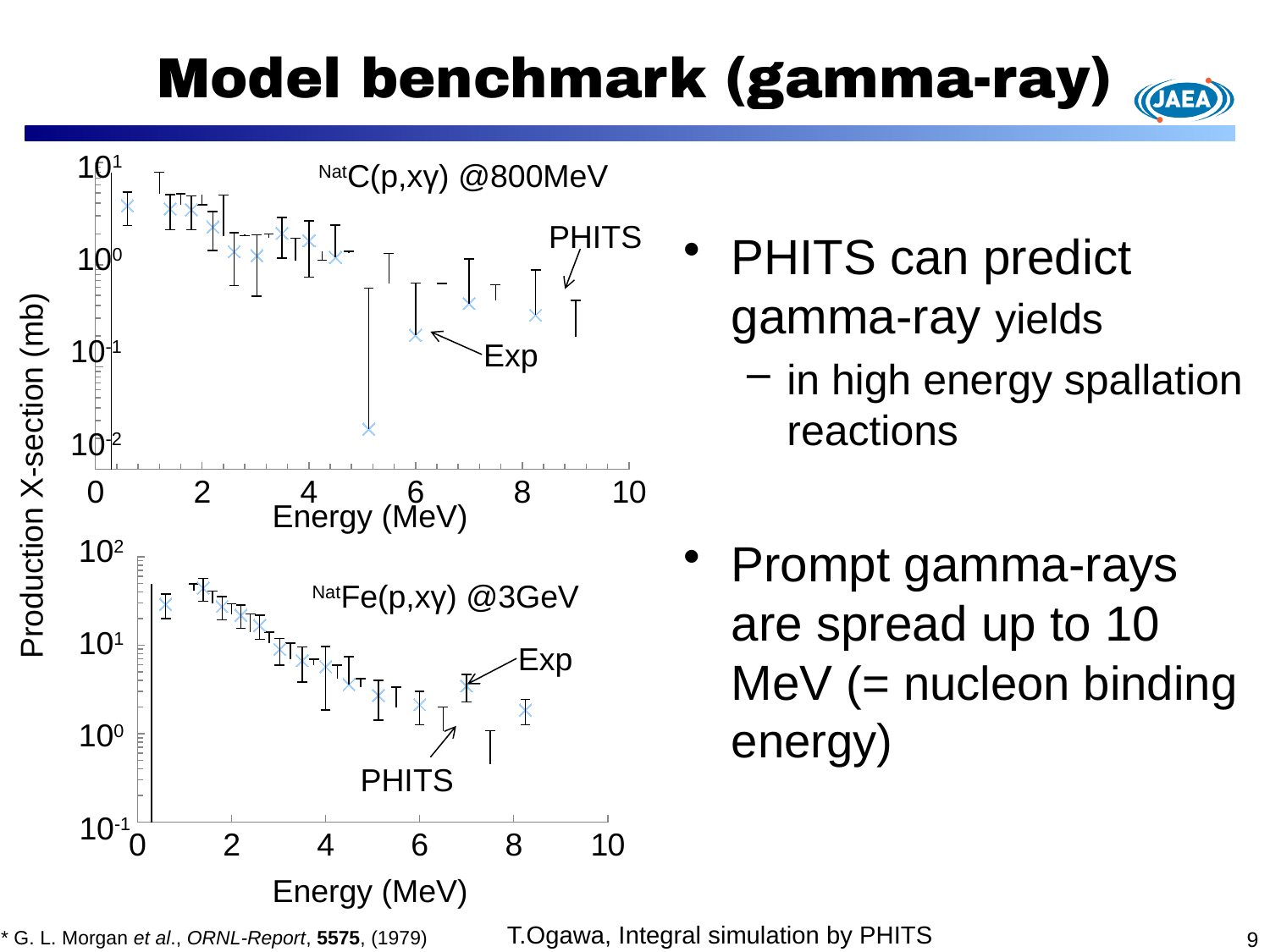

# Model benchmark (gamma-ray)

### Chart

| Category |  |  |
|---|---|---|

### Chart

| Category |  | igamma = 3   2015 He励起禁止 |
|---|---|---|
10-2
Production cross section (μb/MeV/sr)
10-3
10-4
Energy (MeV)
101
NatC(p,xγ) @800MeV
16O
12C
15N
PHITS
PHITS can predict gamma-ray yields
in high energy spallation reactions

Prompt gamma-rays are spread up to 10 MeV (= nucleon binding energy)

100
14N
13C
11C
10-1
Exp
14N
10-2
Production X-section (mb)
Energy (MeV)
102

### Chart

| Category |  |  |
|---|---|---|
NatFe(p,xγ) @3GeV
101
Exp
100
PHITS
10-1
Energy (MeV)
T.Ogawa, Integral simulation by PHITS
* G. L. Morgan et al., ORNL-Report, 5575, (1979)
9